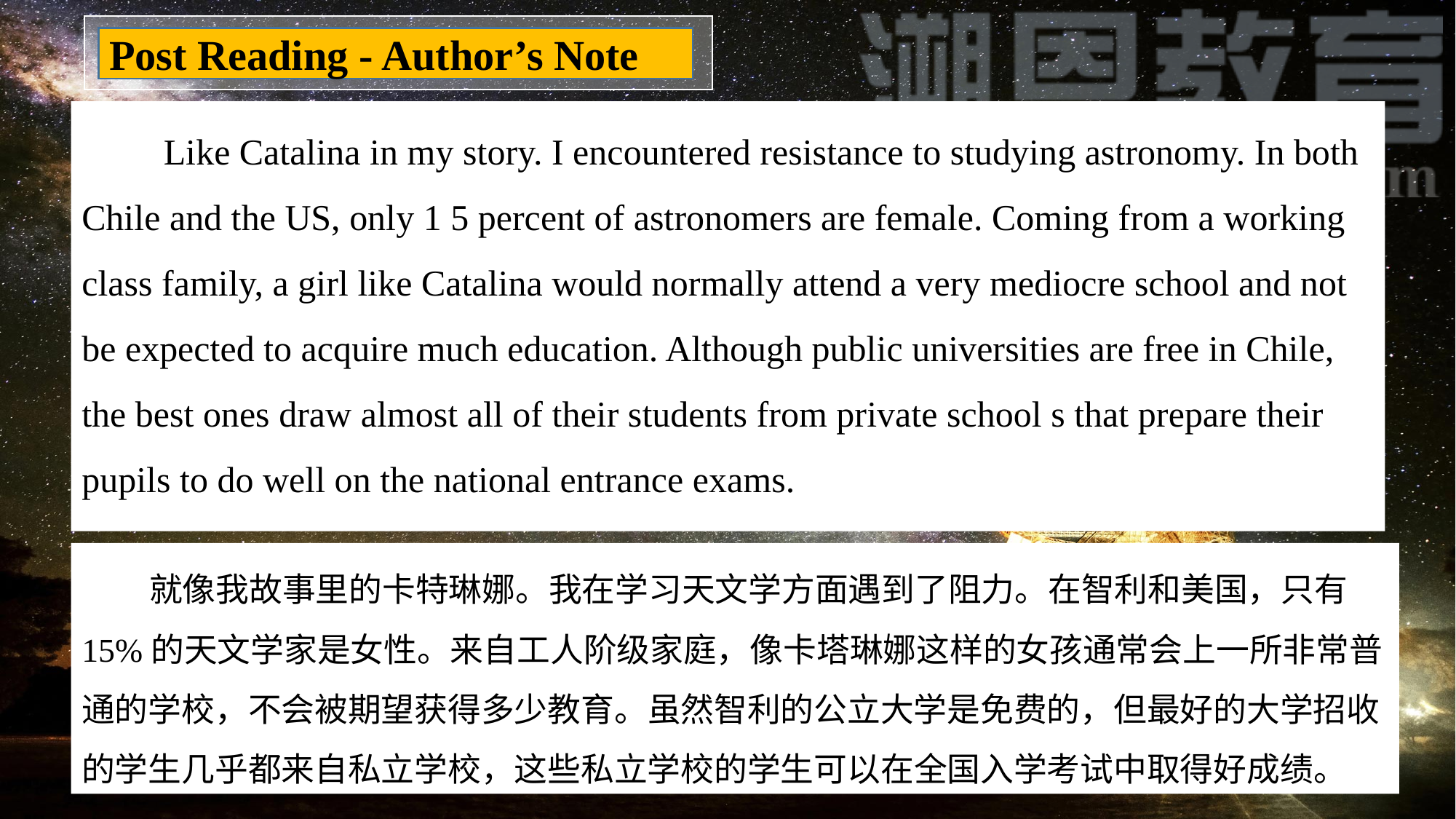

Post Reading - Author’s Note
         Like Catalina in my story. I encountered resistance to studying astronomy. In both Chile and the US, only 1 5 percent of astronomers are female. Coming from a working class family, a girl like Catalina would normally attend a very mediocre school and not be expected to acquire much education. Although public universities are free in Chile, the best ones draw almost all of their students from private school s that prepare their pupils to do well on the national entrance exams.

        就像我故事里的卡特琳娜。我在学习天文学方面遇到了阻力。在智利和美国，只有15%的天文学家是女性。来自工人阶级家庭，像卡塔琳娜这样的女孩通常会上一所非常普通的学校，不会被期望获得多少教育。虽然智利的公立大学是免费的，但最好的大学招收的学生几乎都来自私立学校，这些私立学校的学生可以在全国入学考试中取得好成绩。